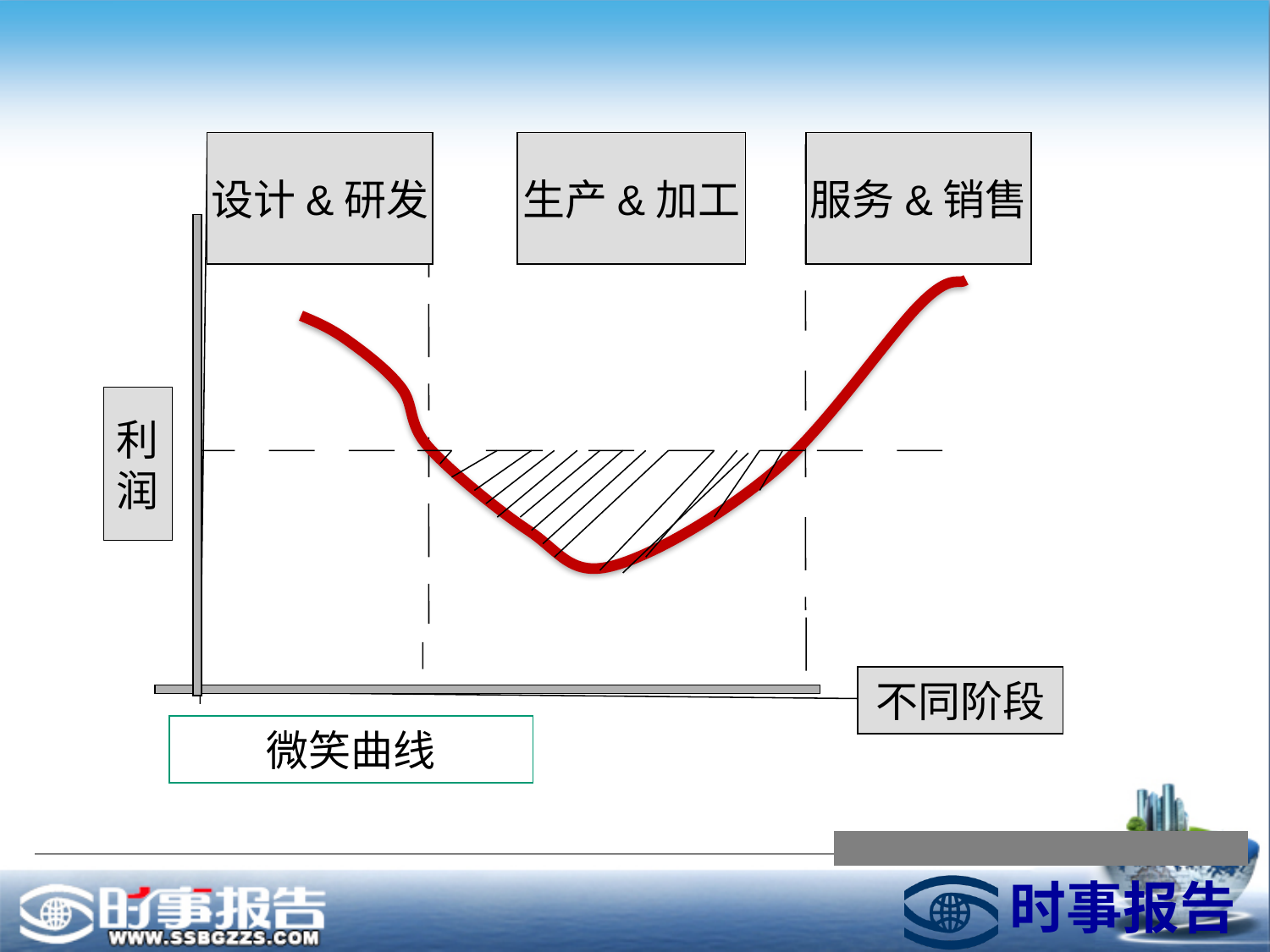

设计&研发
生产&加工
服务&销售

不同阶段

微笑曲线
利
润